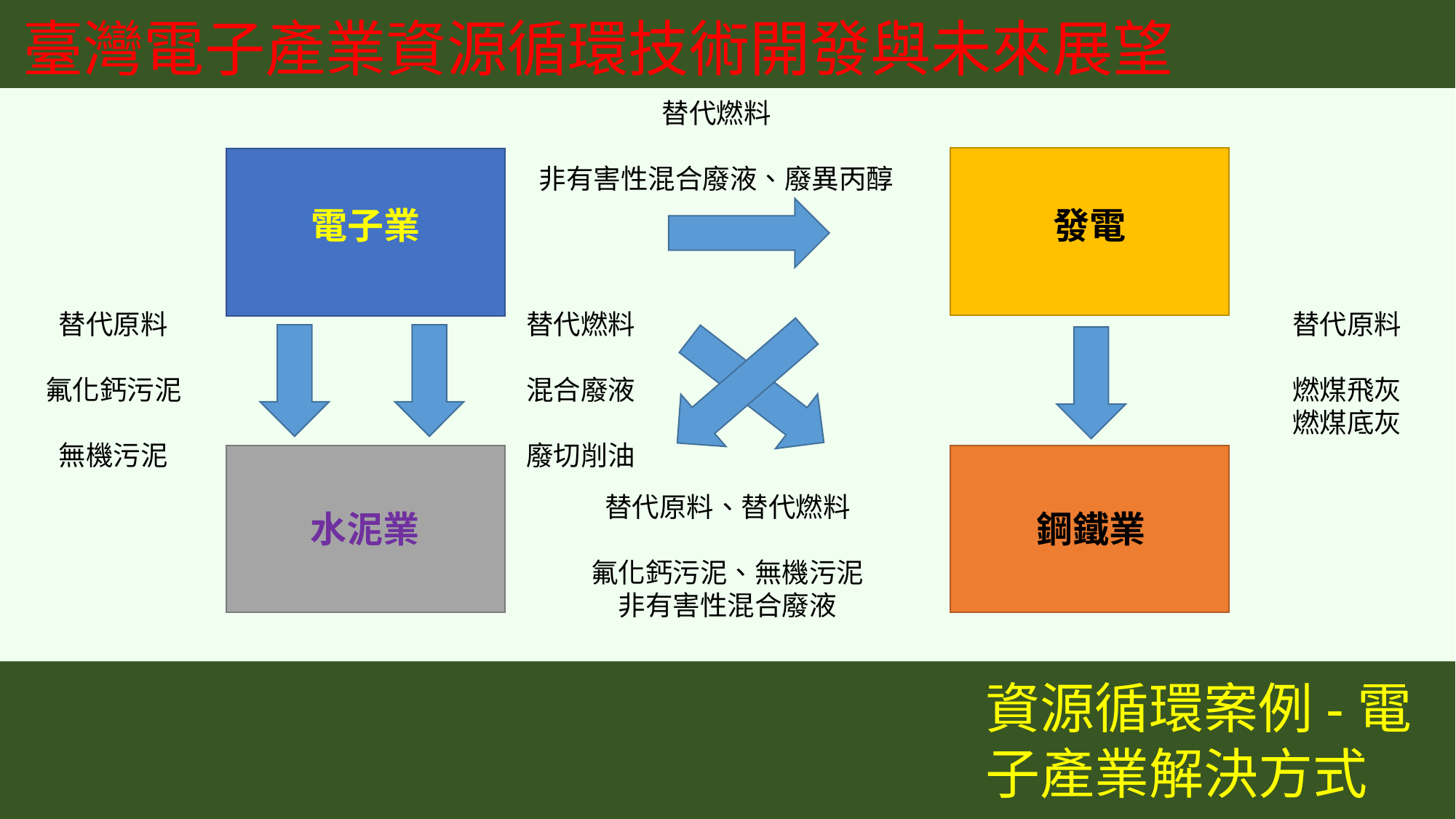

臺灣電子產業資源循環技術開發與未來展望
替代燃料

非有害性混合廢液、廢異丙醇

發電
電子業

替代燃料

混合廢液

廢切削油
替代原料

氟化鈣污泥

無機污泥
替代原料

燃煤飛灰
燃煤底灰

替代原料、替代燃料

氟化鈣污泥、無機污泥
非有害性混合廢液
鋼鐵業
水泥業
資源循環案例-電子產業解決方式